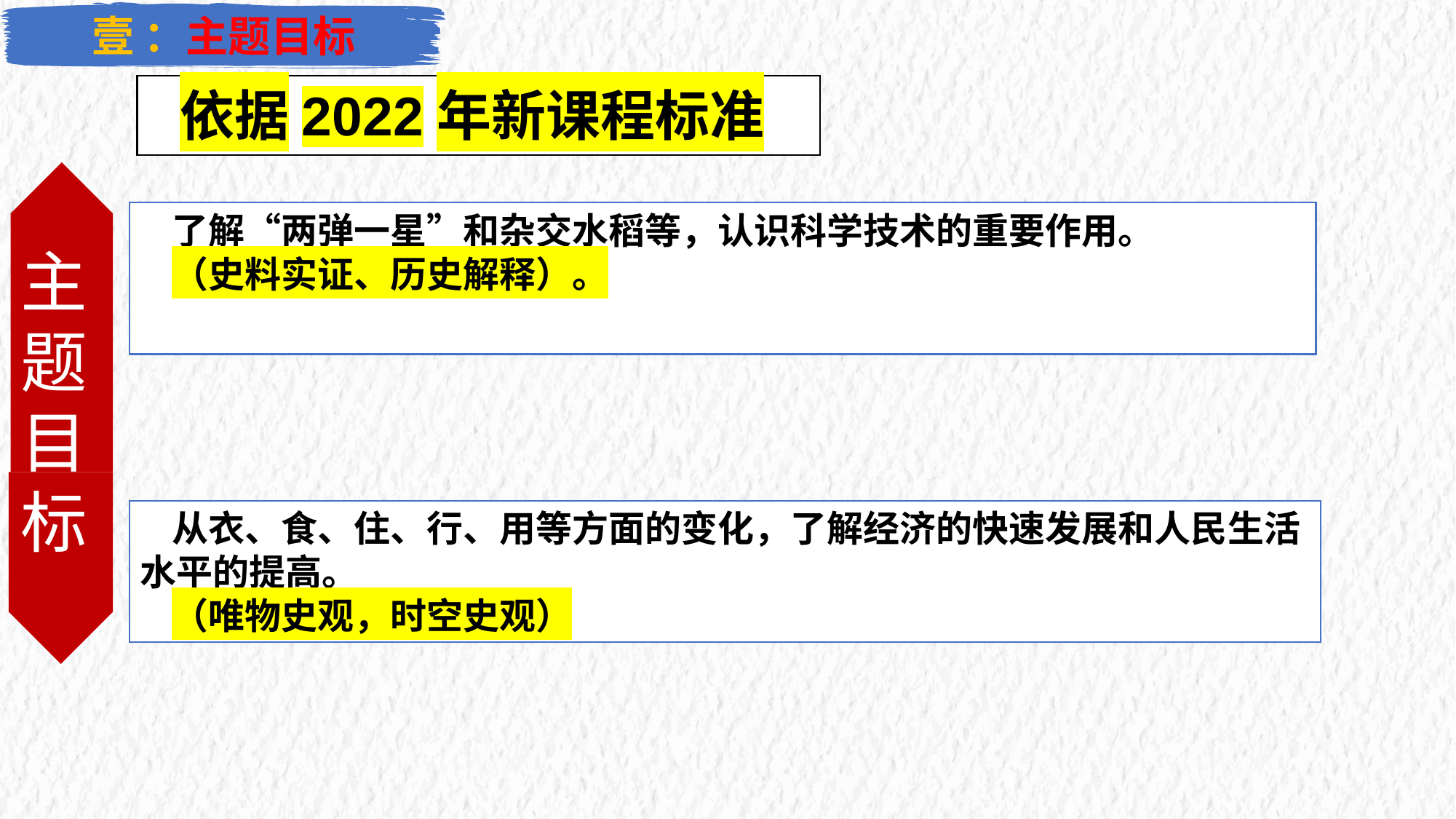

壹 ：主题目标
依据2022年新课程标准

主题目标

了解“两弹一星”和杂交水稻等，认识科学技术的重要作用。
（史料实证、历史解释）。
从衣、食、住、行、用等方面的变化，了解经济的快速发展和人民生活水平的提高。
（唯物史观，时空史观）